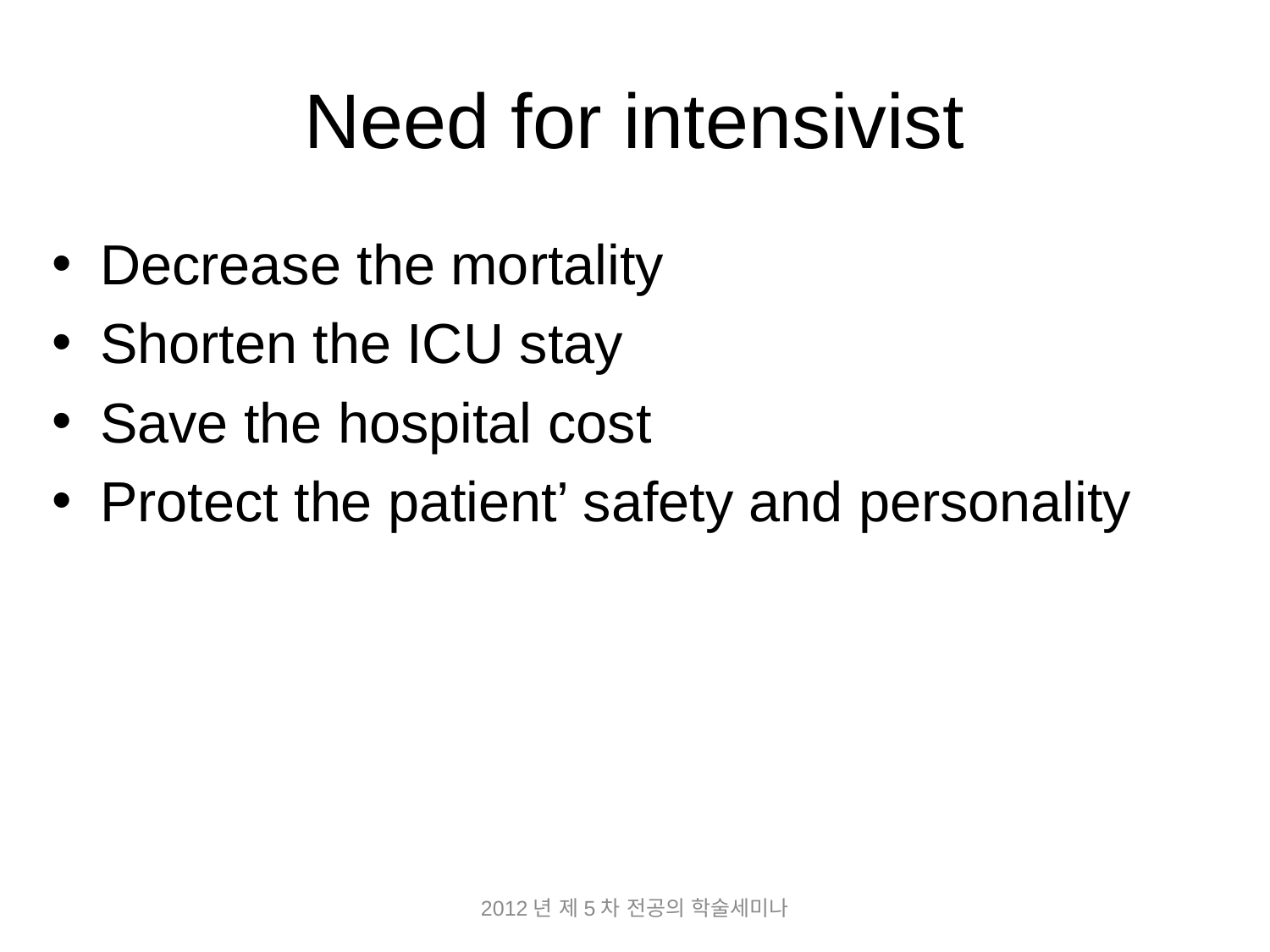

# Need for intensivist
Decrease the mortality
Shorten the ICU stay
Save the hospital cost
Protect the patient’ safety and personality
2012년 제5차 전공의 학술세미나